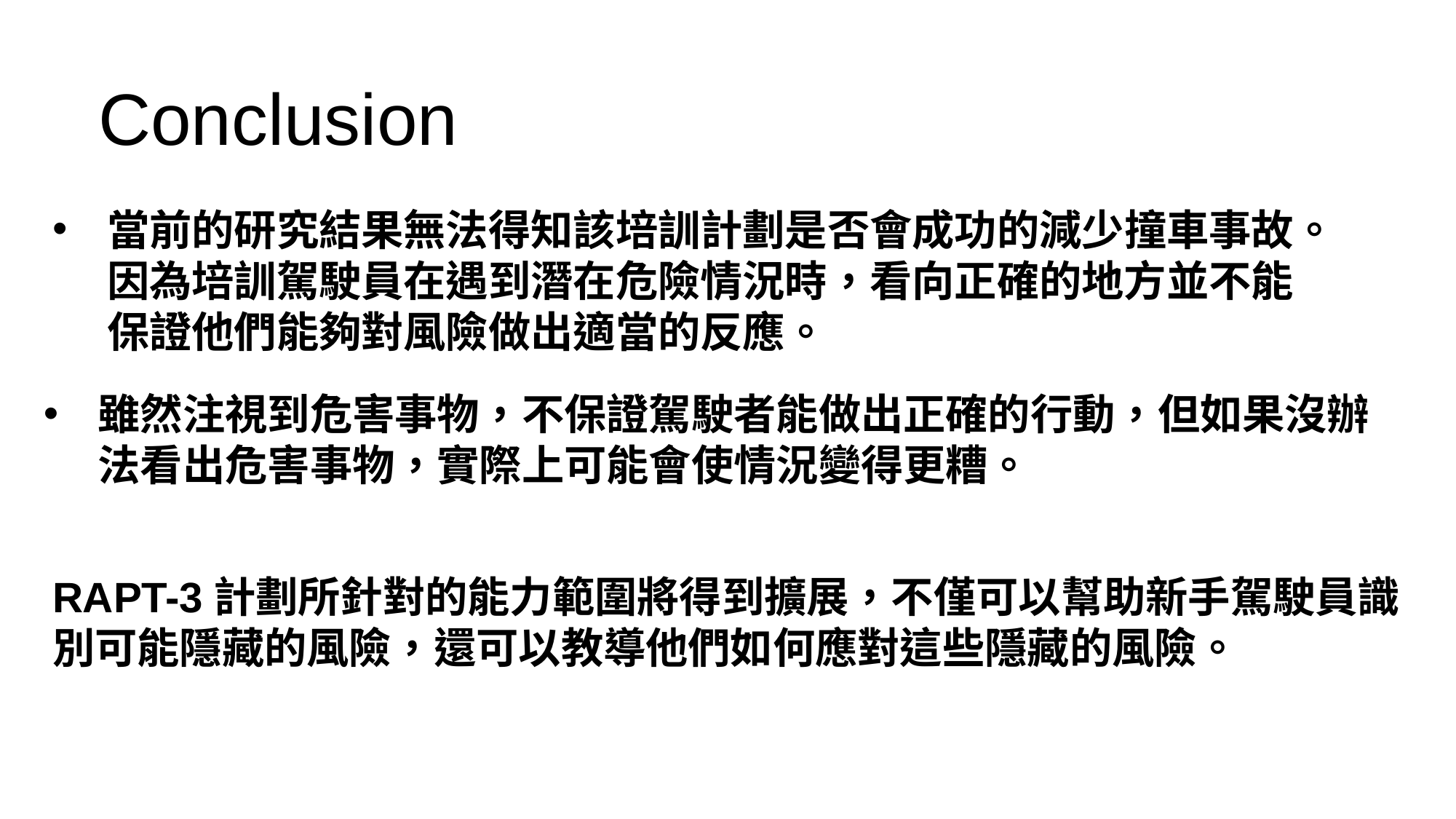

Conclusion
當前的研究結果無法得知該培訓計劃是否會成功的減少撞車事故。因為培訓駕駛員在遇到潛在危險情況時，看向正確的地方並不能保證他們能夠對風險做出適當的反應。
雖然注視到危害事物，不保證駕駛者能做出正確的行動，但如果沒辦法看出危害事物，實際上可能會使情況變得更糟。
RAPT-3計劃所針對的能力範圍將得到擴展，不僅可以幫助新手駕駛員識別可能隱藏的風險，還可以教導他們如何應對這些隱藏的風險。